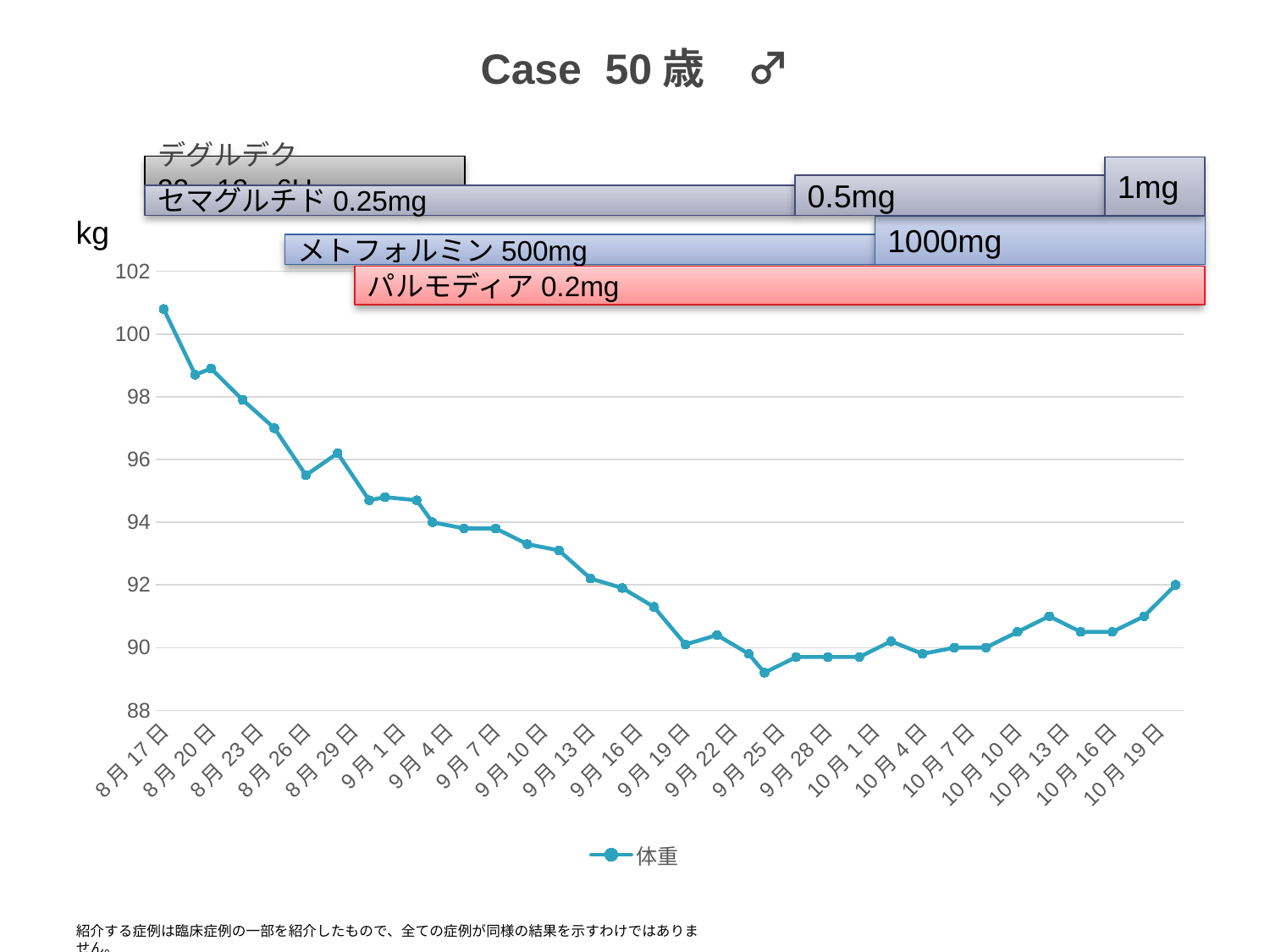

# Case  50歳　♂
デグルデク22→12→6U
1mg
0.5mg
セマグルチド0.25mg
kg
1000mg
メトフォルミン500mg

### Chart

| Category | 体重 |
|---|---|
| 44790 | 100.8 |
| 44792 | 98.7 |
| 44793 | 98.9 |
| 44795 | 97.9 |
| 44797 | 97.0 |
| 44799 | 95.5 |
| 44801 | 96.2 |
| 44803 | 94.7 |
| 44804 | 94.8 |
| 44806 | 94.7 |
| 44807 | 94.0 |
| 44809 | 93.8 |
| 44811 | 93.8 |
| 44813 | 93.3 |
| 44815 | 93.1 |
| 44817 | 92.2 |
| 44819 | 91.9 |
| 44821 | 91.3 |
| 44823 | 90.1 |
| 44825 | 90.4 |
| 44827 | 89.8 |
| 44828 | 89.2 |
| 44830 | 89.7 |
| 44832 | 89.7 |
| 44834 | 89.7 |
| 44836 | 90.2 |
| 44838 | 89.8 |
| 44840 | 90.0 |
| 44842 | 90.0 |
| 44844 | 90.5 |
| 44846 | 91.0 |
| 44848 | 90.5 |
| 44850 | 90.5 |
| 44852 | 91.0 |
| 44854 | 92.0 |
パルモディア0.2mg
紹介する症例は臨床症例の一部を紹介したもので、全ての症例が同様の結果を示すわけではありません。